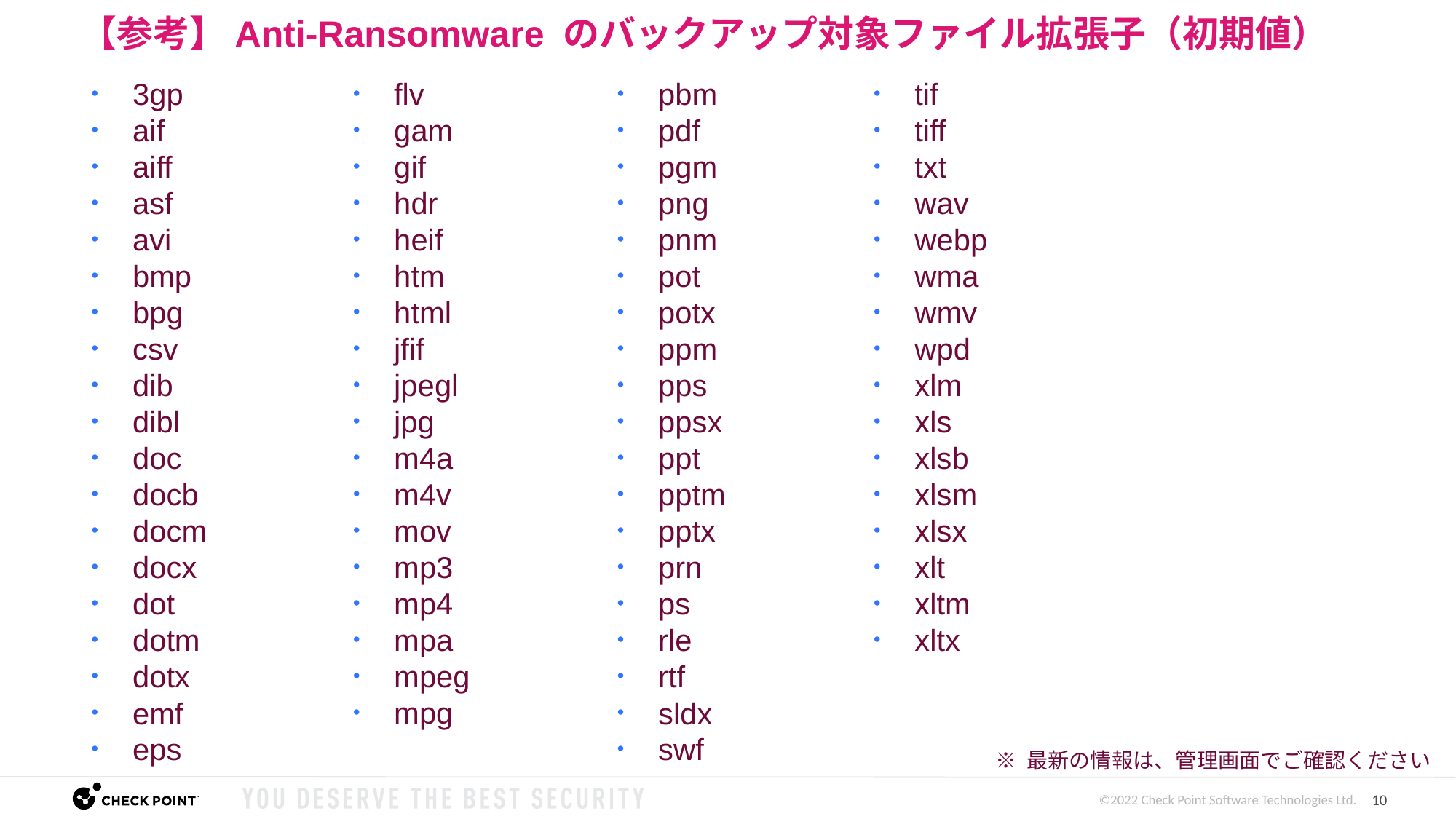

# 【参考】Anti-Ransomware のバックアップ対象ファイル拡張子（初期値）
3gp
aif
aiff
asf
avi
bmp
bpg
csv
dib
dibl
doc
docb
docm
docx
dot
dotm
dotx
emf
eps
flv
gam
gif
hdr
heif
htm
html
jfif
jpegl
jpg
m4a
m4v
mov
mp3
mp4
mpa
mpeg
mpg
pbm
pdf
pgm
png
pnm
pot
potx
ppm
pps
ppsx
ppt
pptm
pptx
prn
ps
rle
rtf
sldx
swf
tif
tiff
txt
wav
webp
wma
wmv
wpd
xlm
xls
xlsb
xlsm
xlsx
xlt
xltm
xltx
※ 最新の情報は、管理画面でご確認ください